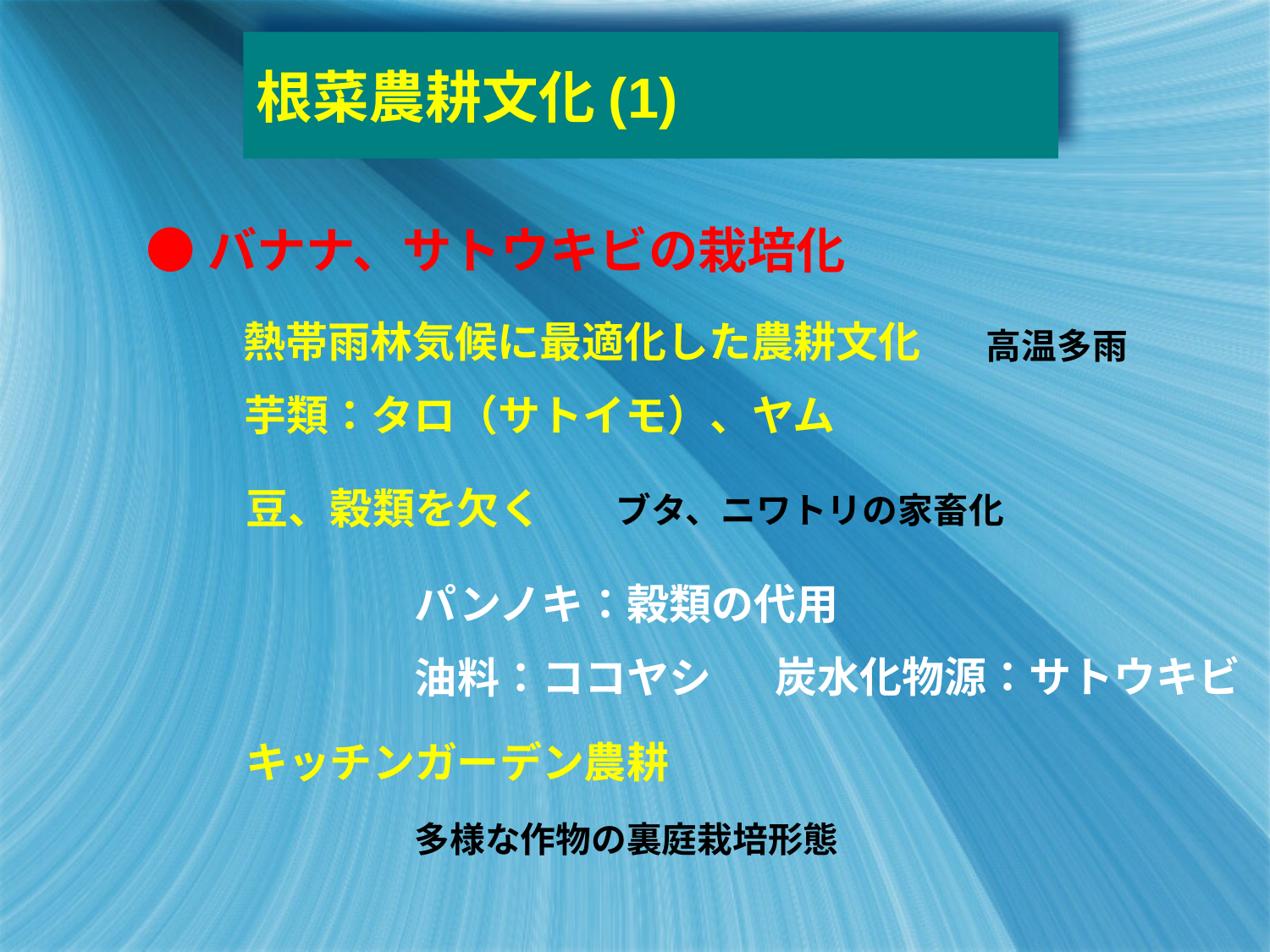

# 根菜農耕文化(1)
●バナナ、サトウキビの栽培化
熱帯雨林気候に最適化した農耕文化
高温多雨
芋類：タロ（サトイモ）、ヤム
豆、穀類を欠く
ブタ、ニワトリの家畜化
パンノキ：穀類の代用
炭水化物源：サトウキビ
油料：ココヤシ
キッチンガーデン農耕
多様な作物の裏庭栽培形態